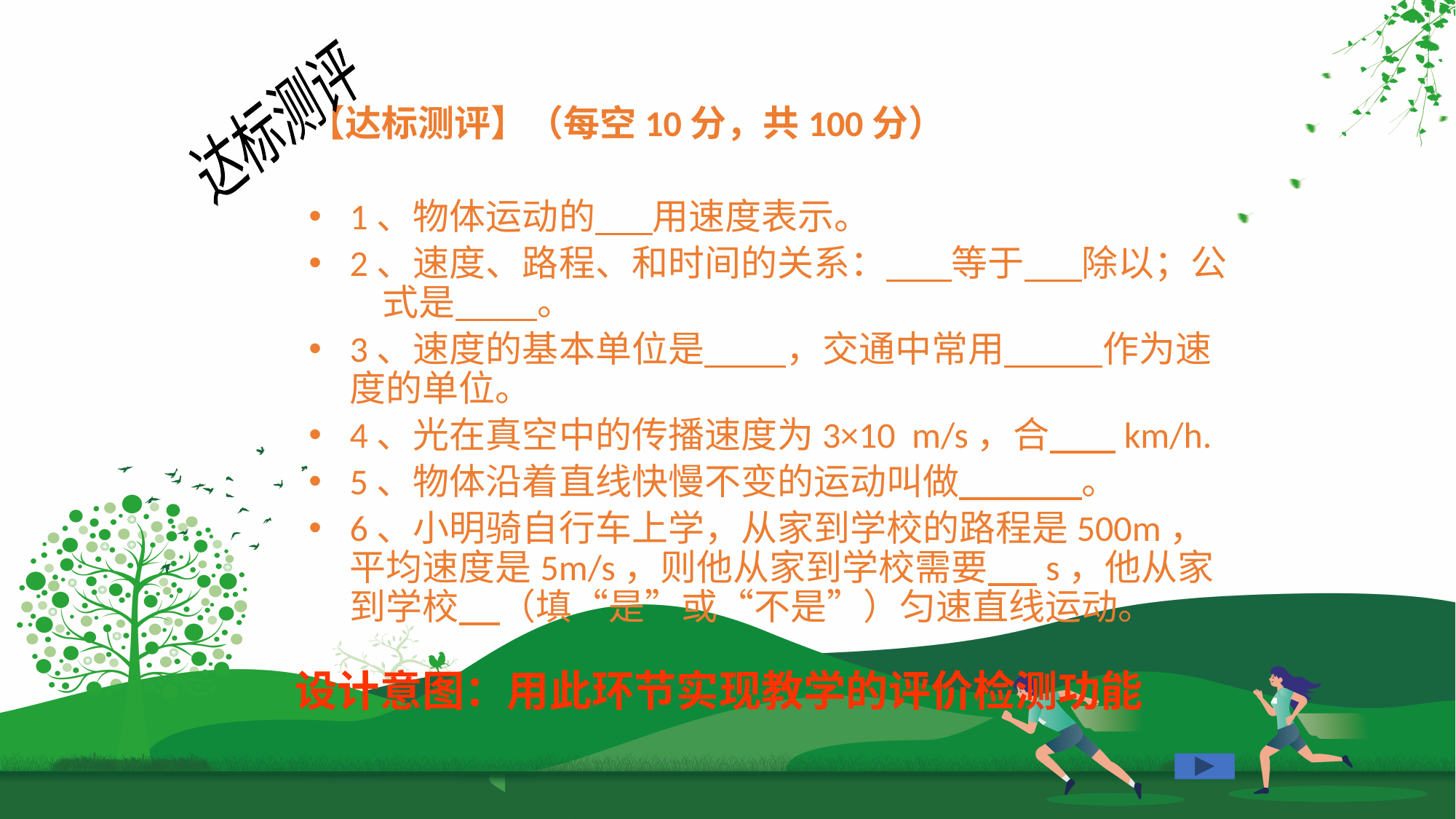

达标测评
【达标测评】（每空10分，共100分）

1、物体运动的       用速度表示。
2、速度、路程、和时间的关系：        等于       除以；公     式是          。
3、速度的基本单位是          ，交通中常用            作为速度的单位。
4、光在真空中的传播速度为3×10  m/s，合        km/h.
5、物体沿着直线快慢不变的运动叫做               。
6、小明骑自行车上学，从家到学校的路程是500m，平均速度是5m/s，则他从家到学校需要      s，他从家到学校     （填“是”或“不是”）匀速直线运动。
设计意图：用此环节实现教学的评价检测功能